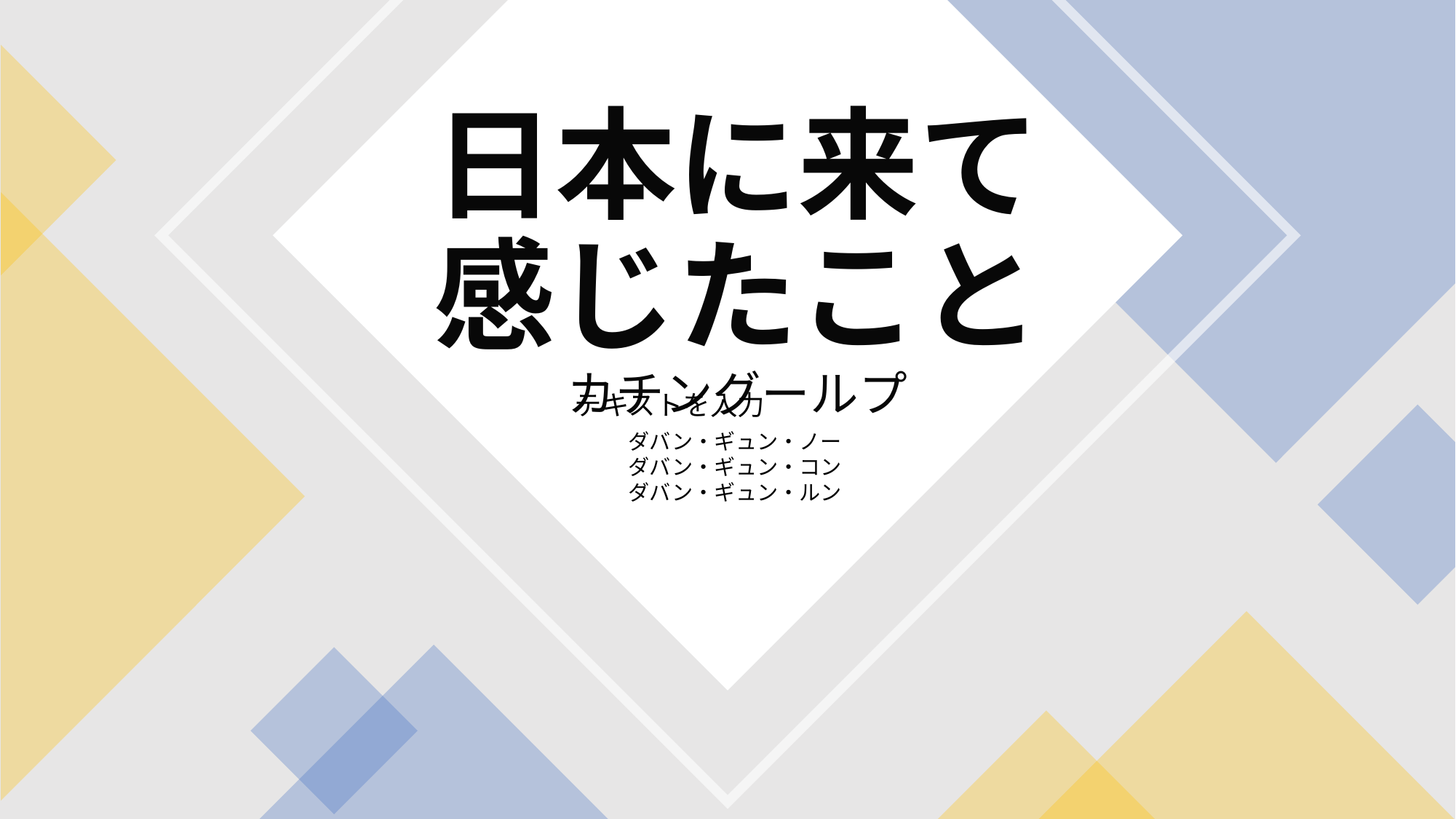

# 日本に来て感じたこと

カチングールプ
テキストを入力
ダバン・ギュン・ノー
ダバン・ギュン・コン
ダバン・ギュン・ルン